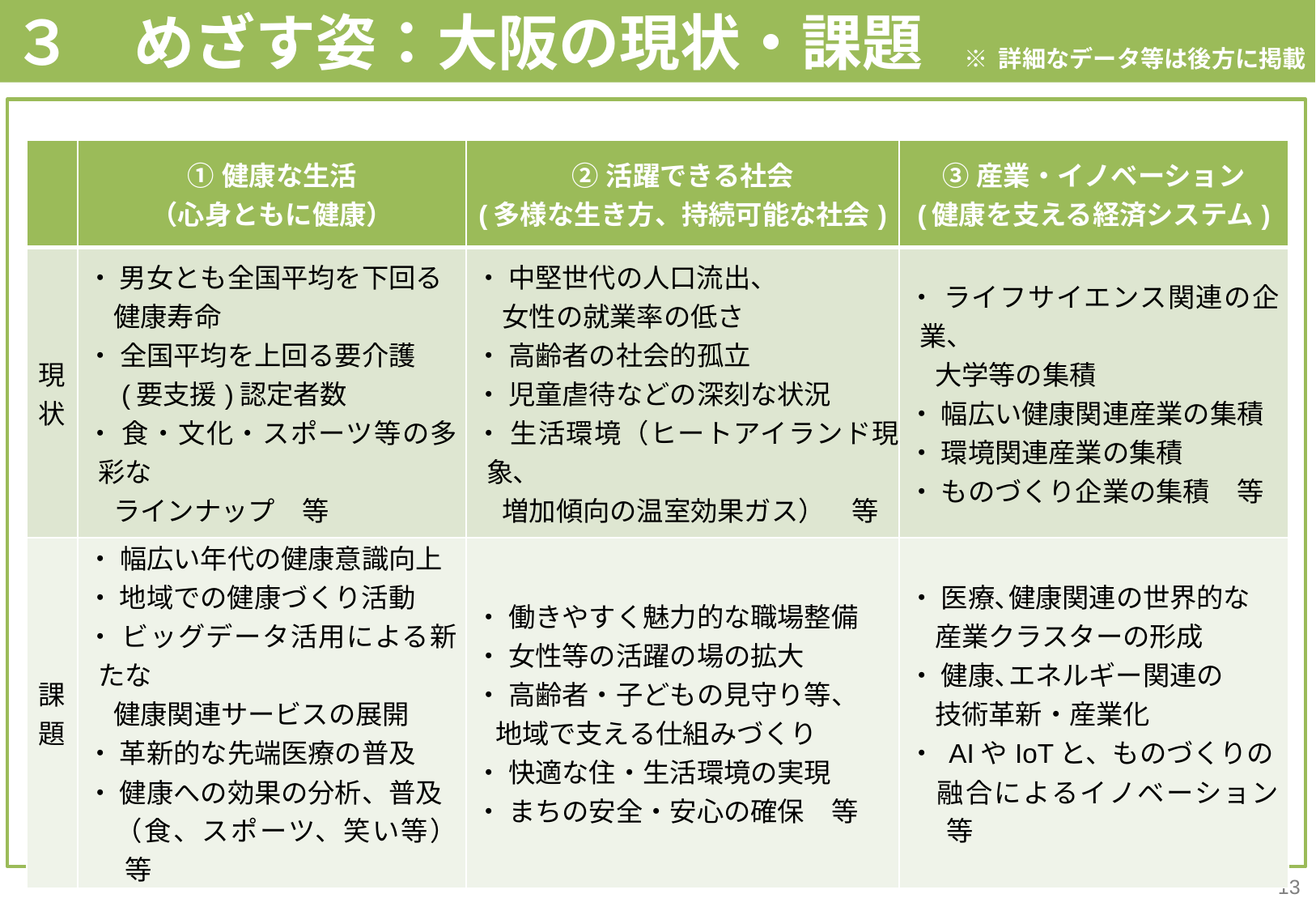

# ３　めざす姿：大阪の現状・課題
※ 詳細なデータ等は後方に掲載

|  | ①健康な生活 （心身ともに健康） | ②活躍できる社会 (多様な生き方、持続可能な社会) | ③産業・イノベーション (健康を支える経済システム) |
| --- | --- | --- | --- |
| 現状 | ・ 男女とも全国平均を下回る 　健康寿命 ・ 全国平均を上回る要介護 　(要支援)認定者数 ・ 食・文化・スポーツ等の多彩な 　ラインナップ　等 | ・ 中堅世代の人口流出、 　女性の就業率の低さ ・ 高齢者の社会的孤立 ・ 児童虐待などの深刻な状況 ・ 生活環境（ヒートアイランド現象､ 　増加傾向の温室効果ガス）　等 | ・ ライフサイエンス関連の企業、 　大学等の集積 ・ 幅広い健康関連産業の集積 ・ 環境関連産業の集積 ・ ものづくり企業の集積　等 |
| 課題 | ・ 幅広い年代の健康意識向上 ・ 地域での健康づくり活動 ・ ビッグデータ活用による新たな 　健康関連サービスの展開 ・ 革新的な先端医療の普及 ・ 健康への効果の分析、普及 　（食、スポーツ、笑い等）　等 | ・ 働きやすく魅力的な職場整備 ・ 女性等の活躍の場の拡大 ・ 高齢者・子どもの見守り等、 地域で支える仕組みづくり ・ 快適な住・生活環境の実現 ・ まちの安全・安心の確保　等 | ・ 医療､健康関連の世界的な 　産業クラスターの形成 ・ 健康､エネルギー関連の 　技術革新・産業化 ・ AIやIoTと、ものづくりの 　融合によるイノベーション　等 |
13